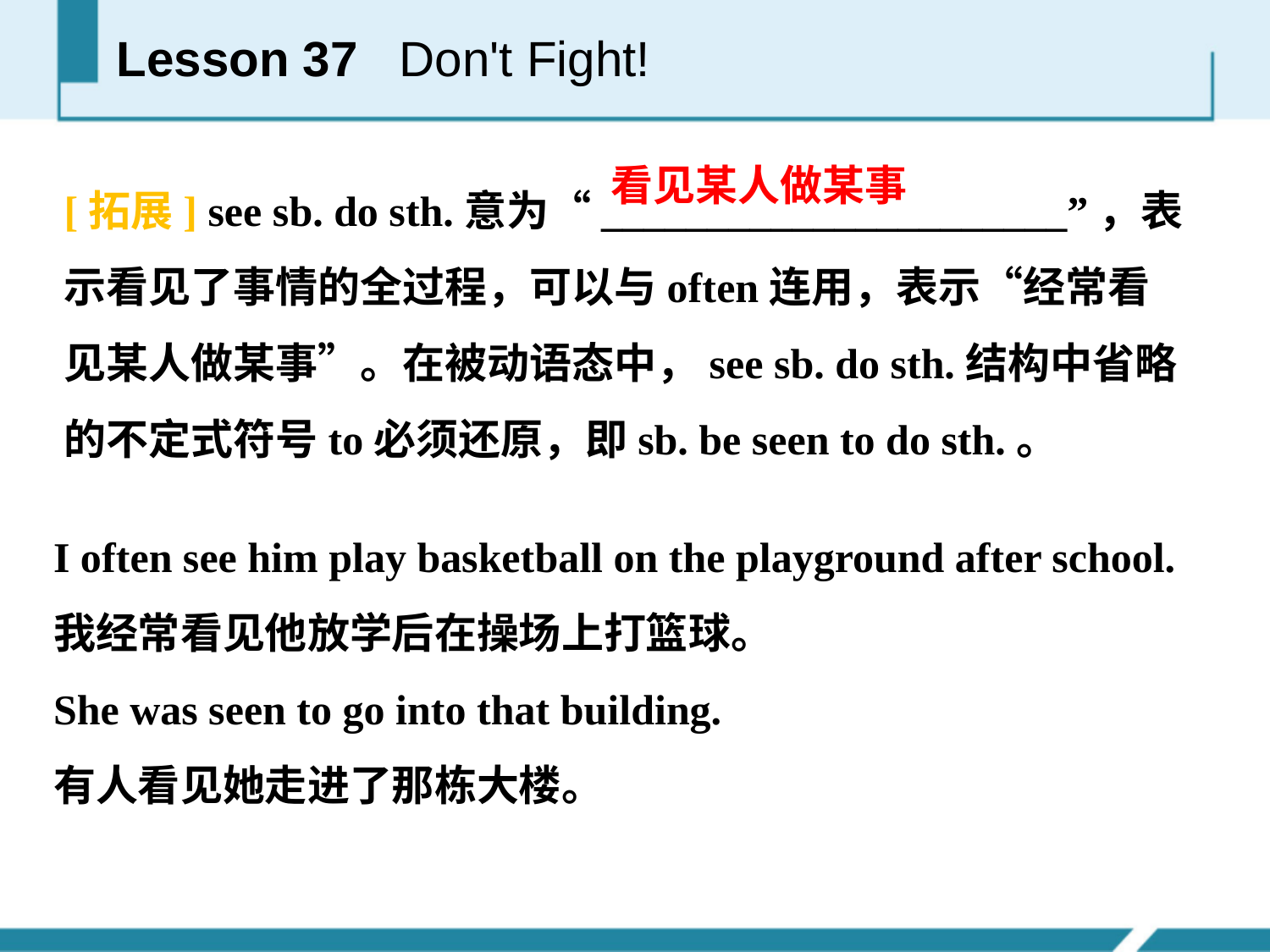

[拓展] see sb. do sth.意为“______________________”，表示看见了事情的全过程，可以与often连用，表示“经常看见某人做某事”。在被动语态中，see sb. do sth.结构中省略的不定式符号to必须还原，即sb. be seen to do sth.。
看见某人做某事
I often see him play basketball on the playground after school.
我经常看见他放学后在操场上打篮球。
She was seen to go into that building.
有人看见她走进了那栋大楼。